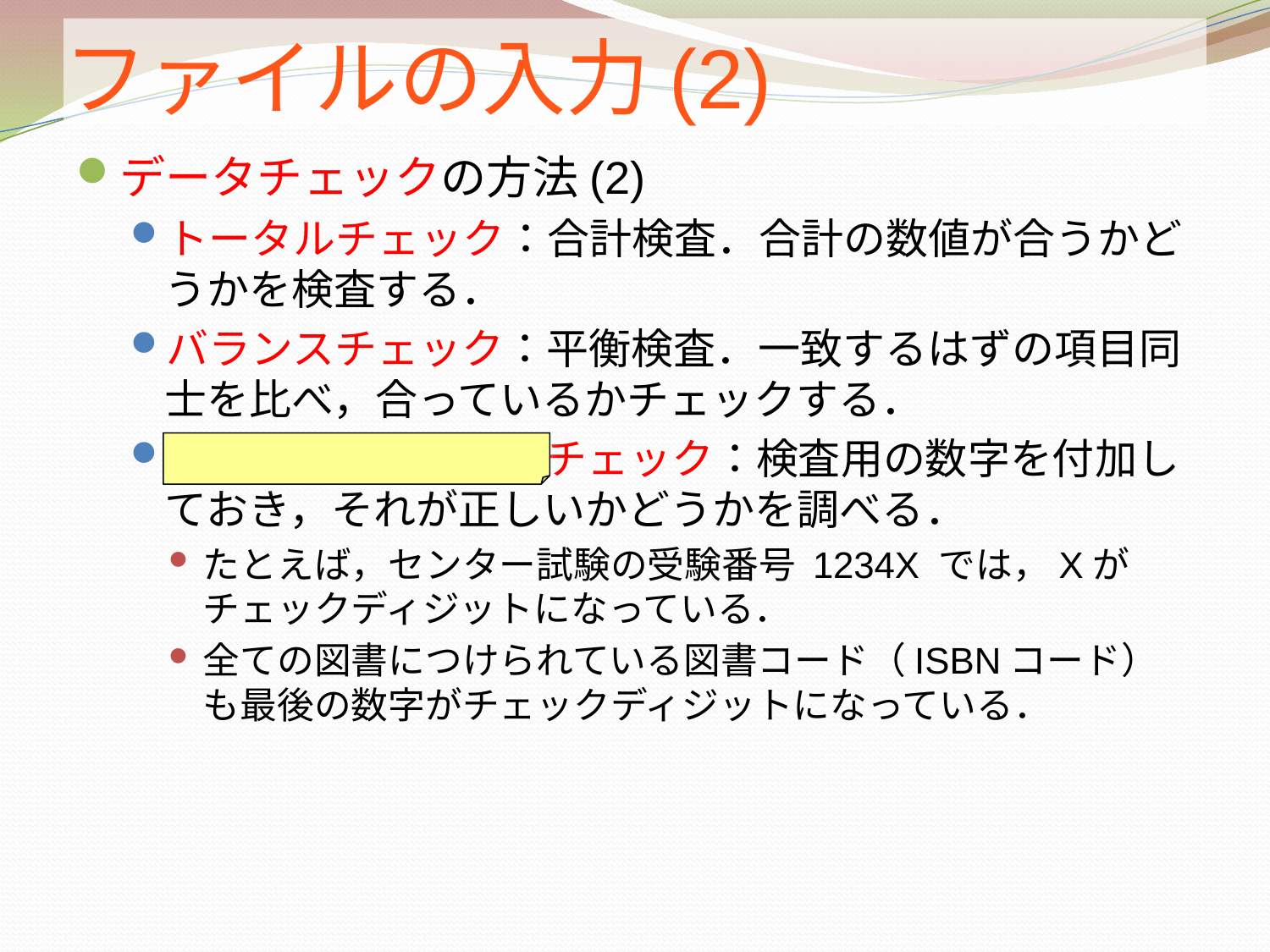

# ファイルの入力(2)
データチェックの方法(2)
トータルチェック：合計検査．合計の数値が合うかどうかを検査する．
バランスチェック：平衡検査．一致するはずの項目同士を比べ，合っているかチェックする．
チェックディジットチェック：検査用の数字を付加しておき，それが正しいかどうかを調べる．
たとえば，センター試験の受験番号 1234X では，Xがチェックディジットになっている．
全ての図書につけられている図書コード（ISBNコード）も最後の数字がチェックディジットになっている．